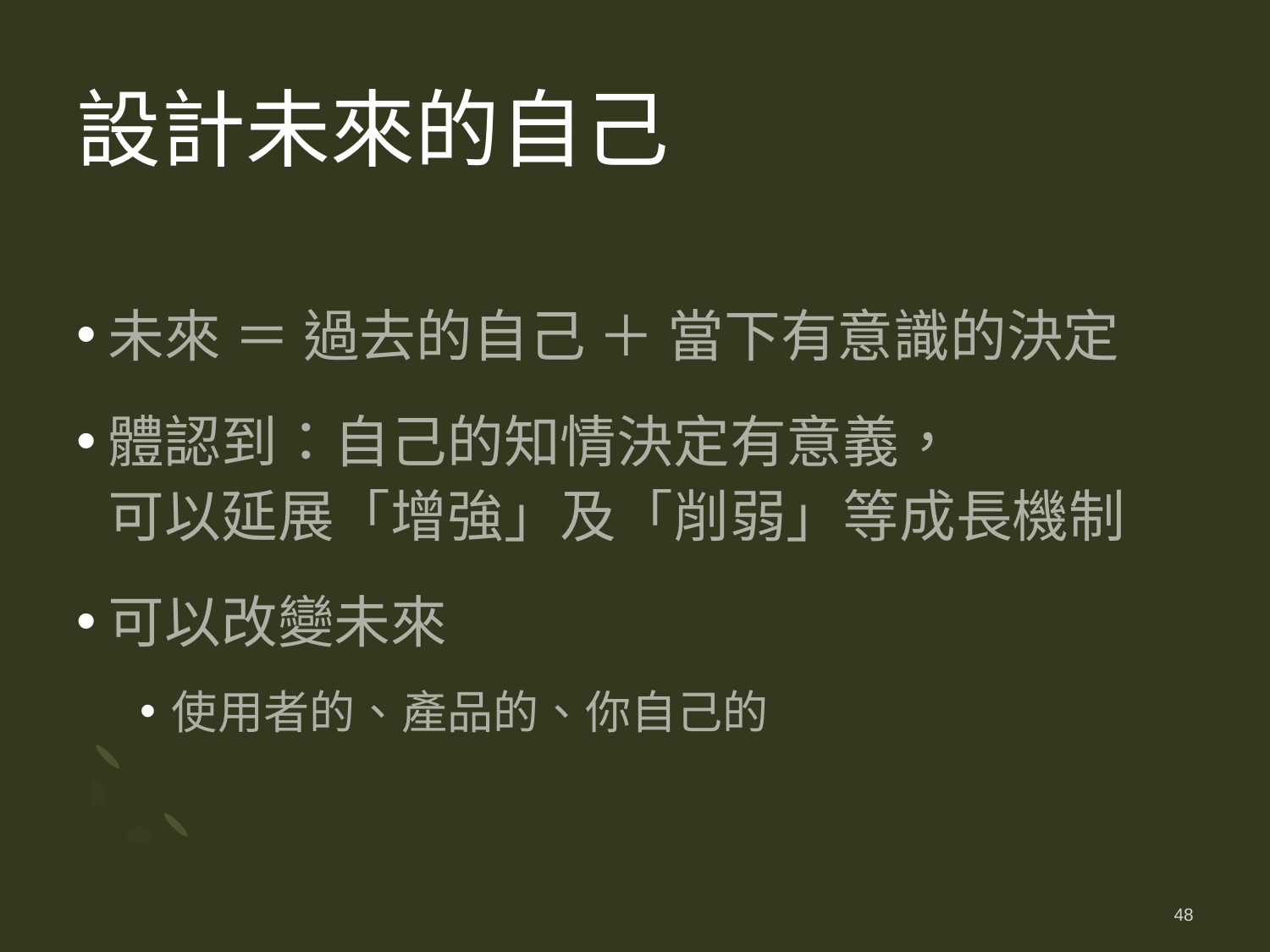

# 設計未來的自己
未來 ＝ 過去的自己 ＋ 當下有意識的決定
體認到：自己的知情決定有意義，
可以延展「增強」及「削弱」等成長機制
可以改變未來
使用者的、產品的、你自己的
48